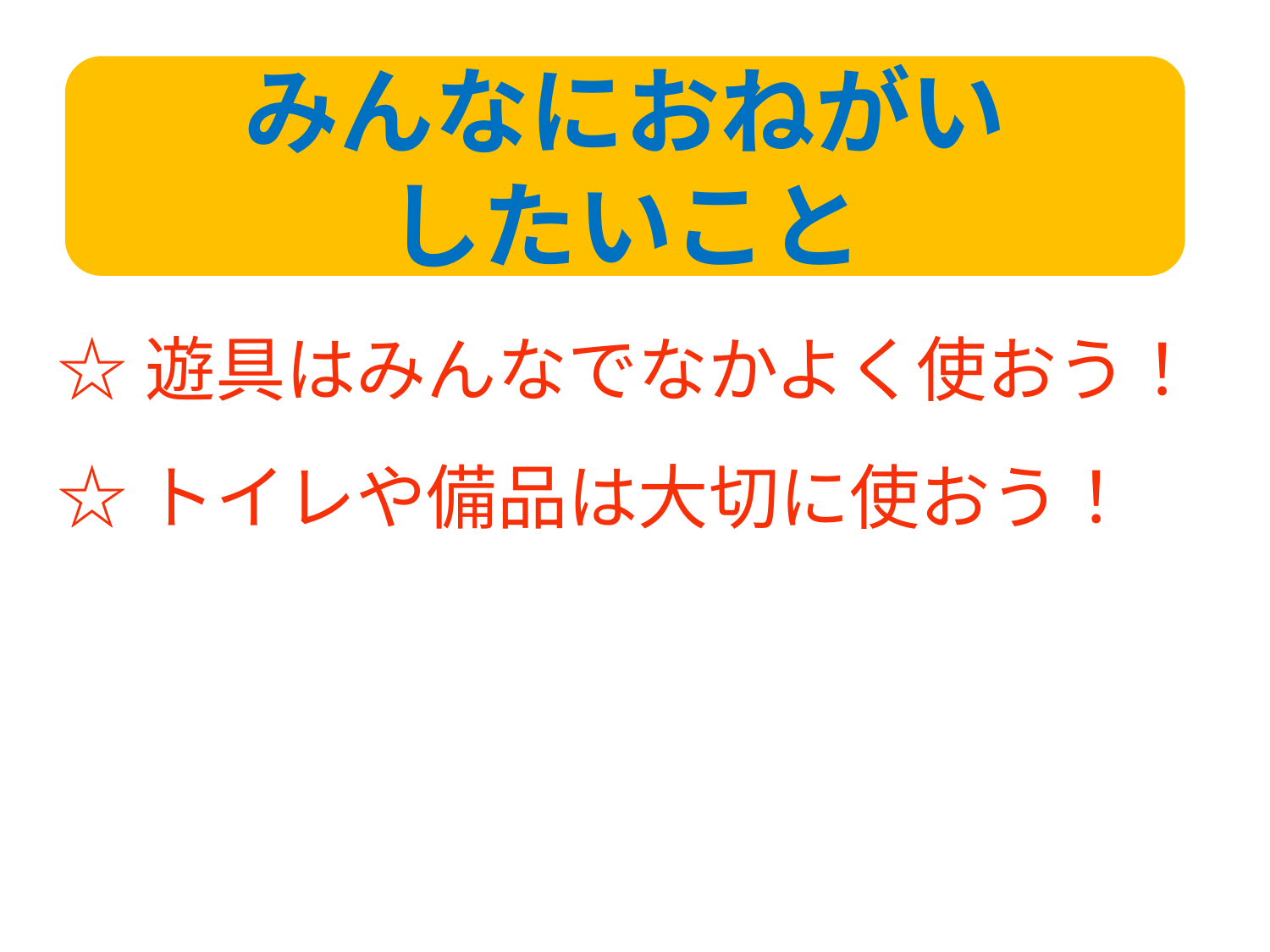

みんなにおねがい
したいこと
☆遊具はみんなでなかよく使おう！
☆トイレや備品は大切に使おう！